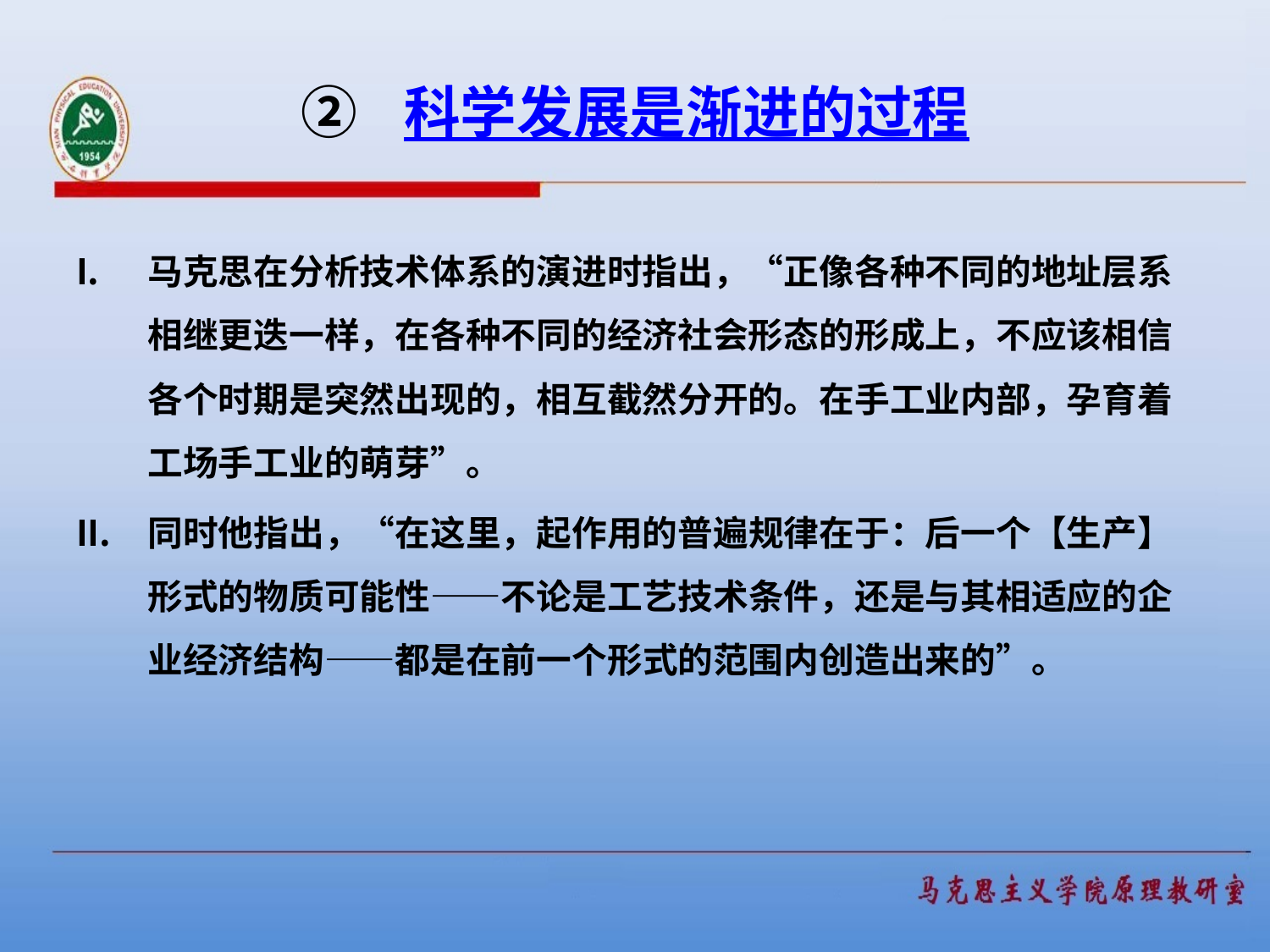

# 科学发展是渐进的过程
马克思在分析技术体系的演进时指出，“正像各种不同的地址层系相继更迭一样，在各种不同的经济社会形态的形成上，不应该相信各个时期是突然出现的，相互截然分开的。在手工业内部，孕育着工场手工业的萌芽”。
同时他指出，“在这里，起作用的普遍规律在于：后一个【生产】形式的物质可能性——不论是工艺技术条件，还是与其相适应的企业经济结构——都是在前一个形式的范围内创造出来的”。